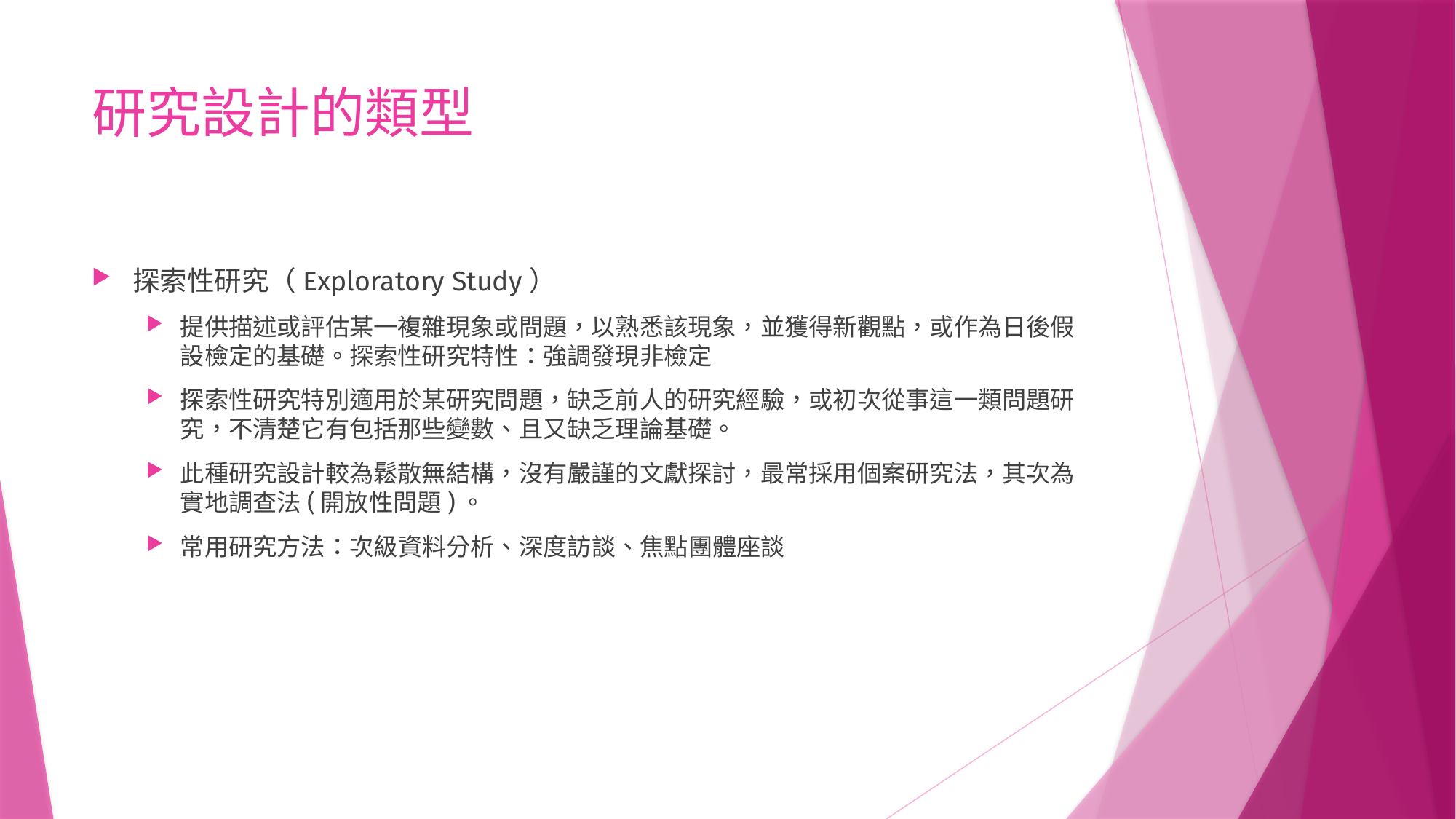

# 研究設計的類型
探索性研究（Exploratory Study）
提供描述或評估某一複雜現象或問題，以熟悉該現象，並獲得新觀點，或作為日後假設檢定的基礎。探索性研究特性：強調發現非檢定
探索性研究特別適用於某研究問題，缺乏前人的研究經驗，或初次從事這一類問題研究，不清楚它有包括那些變數、且又缺乏理論基礎。
此種研究設計較為鬆散無結構，沒有嚴謹的文獻探討，最常採用個案研究法，其次為實地調查法(開放性問題)。
常用研究方法：次級資料分析、深度訪談、焦點團體座談